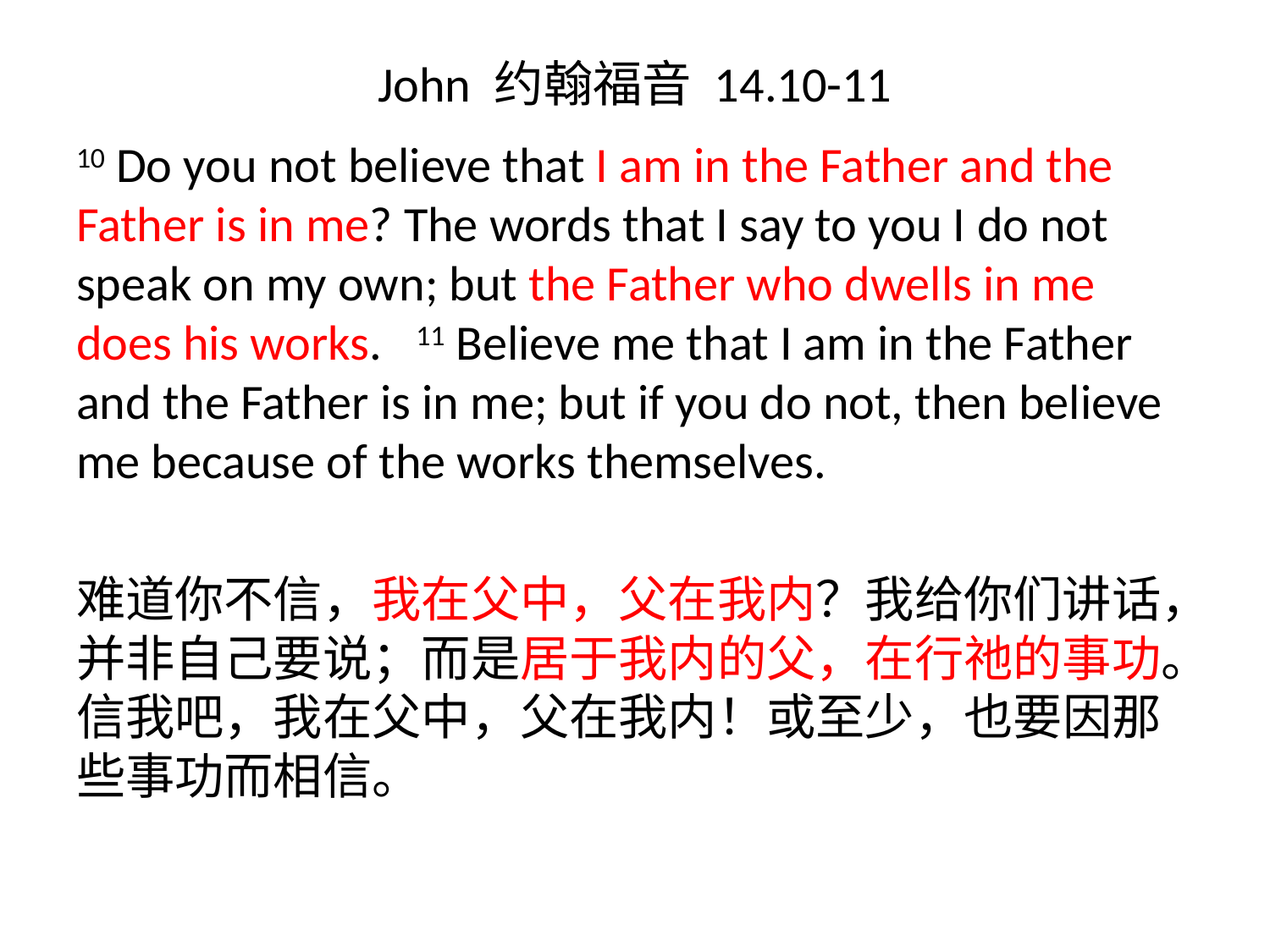

# John 约翰福音 14.10-11
10 Do you not believe that I am in the Father and the Father is in me? The words that I say to you I do not speak on my own; but the Father who dwells in me does his works.   11 Believe me that I am in the Father and the Father is in me; but if you do not, then believe me because of the works themselves.

难道你不信，我在父中，父在我内？我给你们讲话，并非自己要说；而是居于我内的父，在行祂的事功。信我吧，我在父中，父在我内！或至少，也要因那些事功而相信。